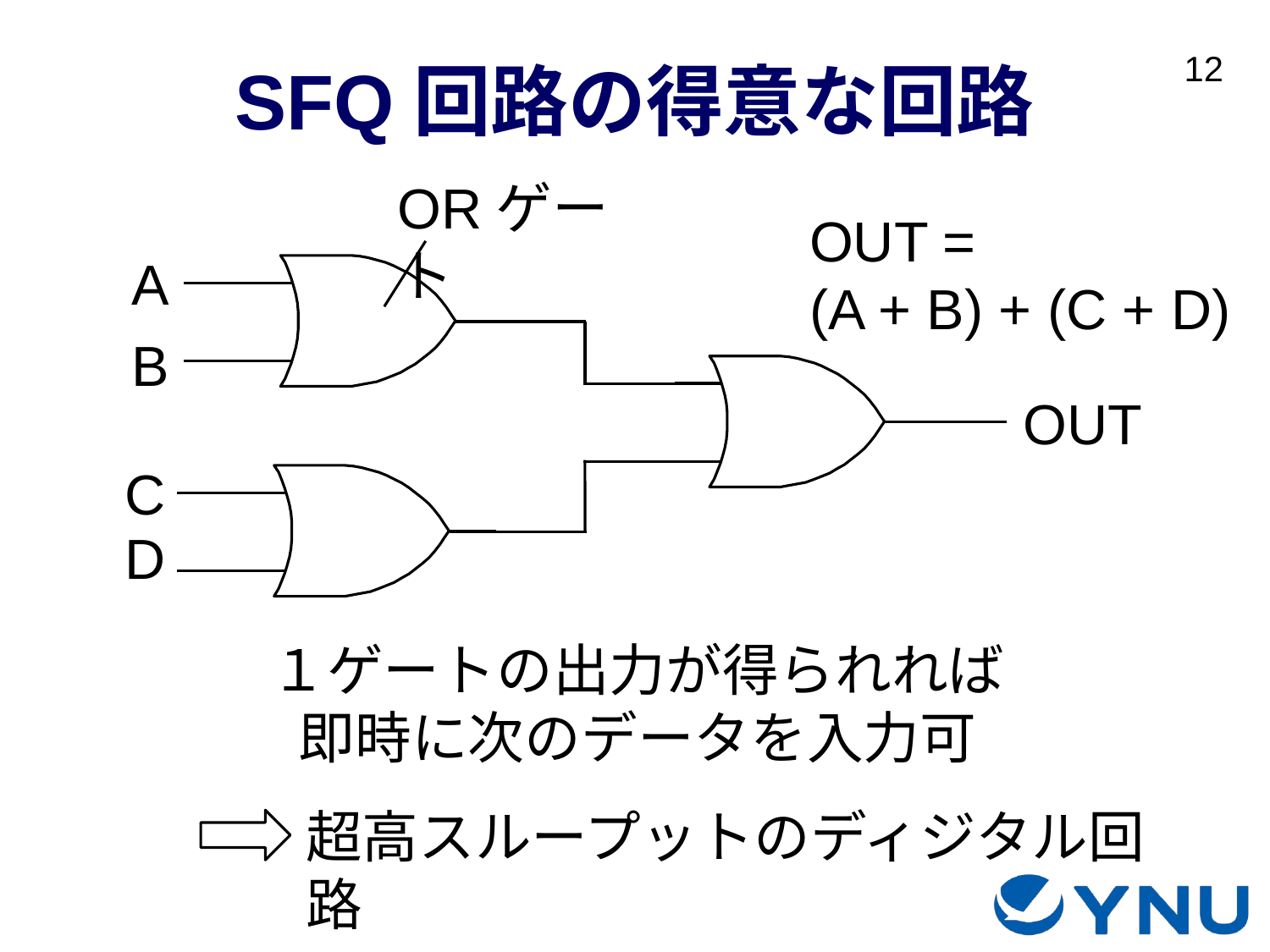

# SFQ回路の得意な回路
ORゲート
OUT =
(A + B) + (C + D)
A

B

OUT
C

D
１ゲートの出力が得られれば
即時に次のデータを入力可
超高スループットのディジタル回路